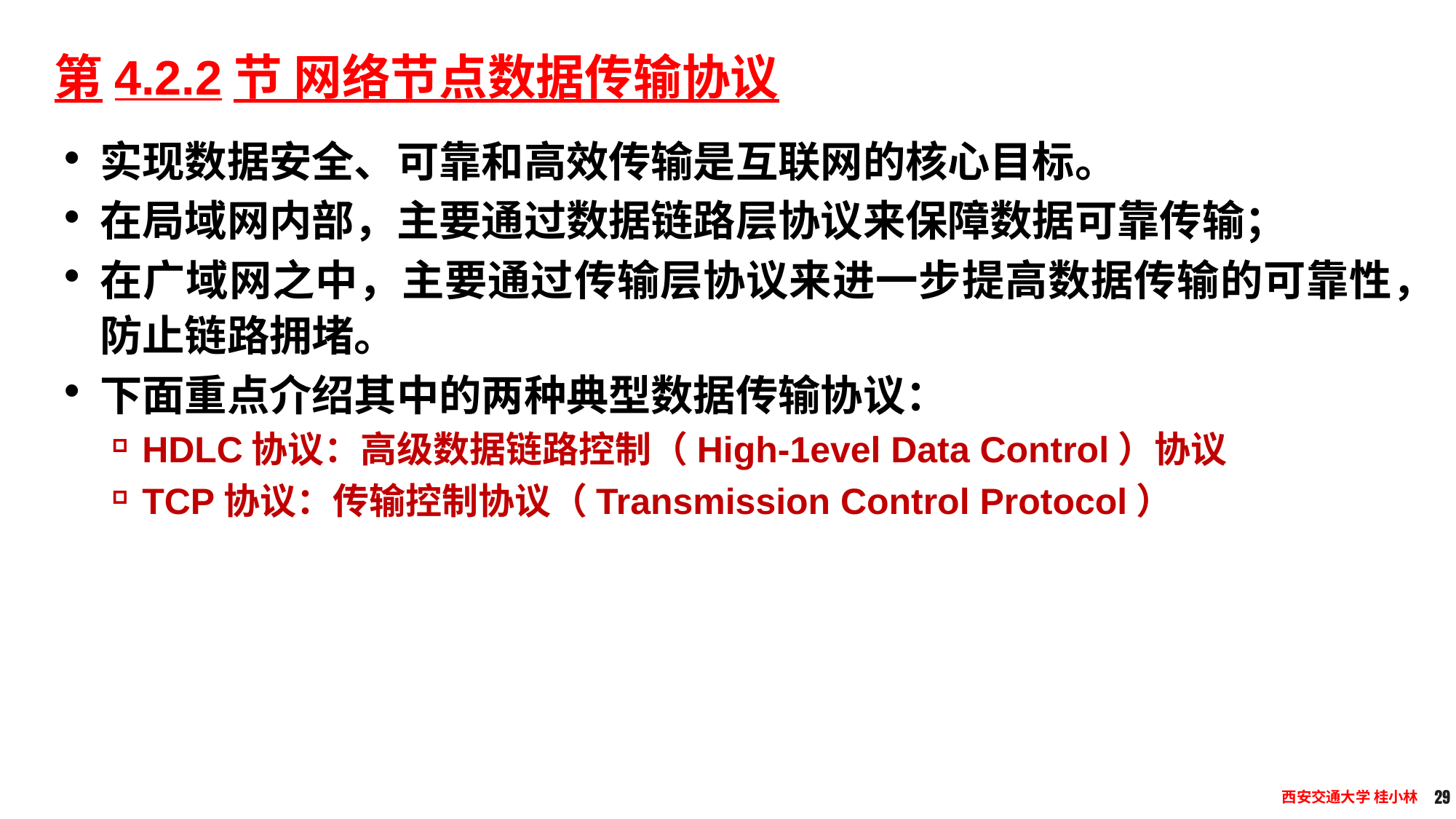

# 第4.2.2节 网络节点数据传输协议
实现数据安全、可靠和高效传输是互联网的核心目标。
在局域网内部，主要通过数据链路层协议来保障数据可靠传输；
在广域网之中，主要通过传输层协议来进一步提高数据传输的可靠性，防止链路拥堵。
下面重点介绍其中的两种典型数据传输协议：
HDLC协议：高级数据链路控制（High-1evel Data Control）协议
TCP协议：传输控制协议（Transmission Control Protocol）